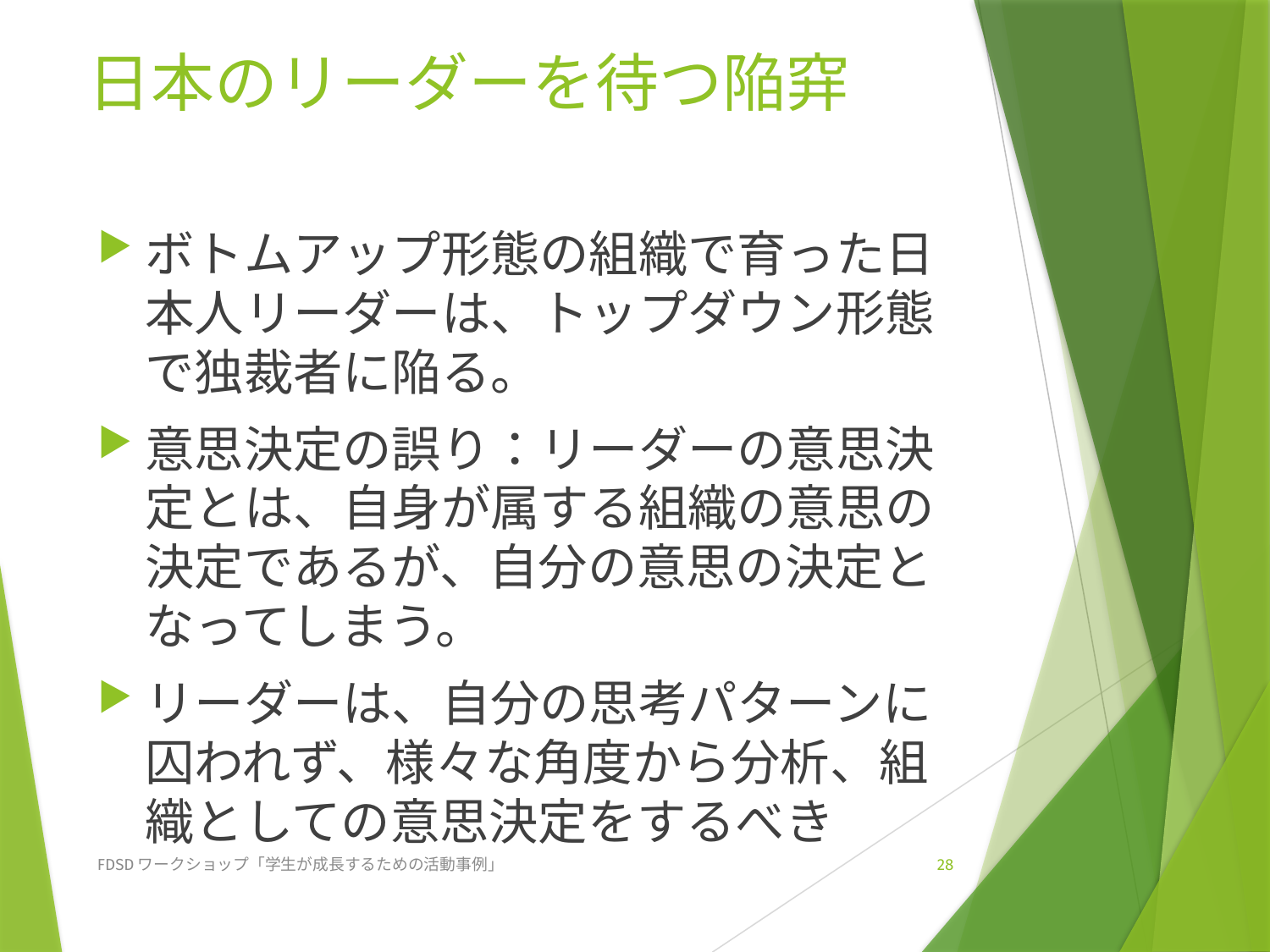

# 日本のリーダーを待つ陥穽
ボトムアップ形態の組織で育った日本人リーダーは、トップダウン形態で独裁者に陥る。
意思決定の誤り：リーダーの意思決定とは、自身が属する組織の意思の決定であるが、自分の意思の決定となってしまう。
リーダーは、自分の思考パターンに囚われず、様々な角度から分析、組織としての意思決定をするべき
FDSDワークショップ「学生が成長するための活動事例」
28